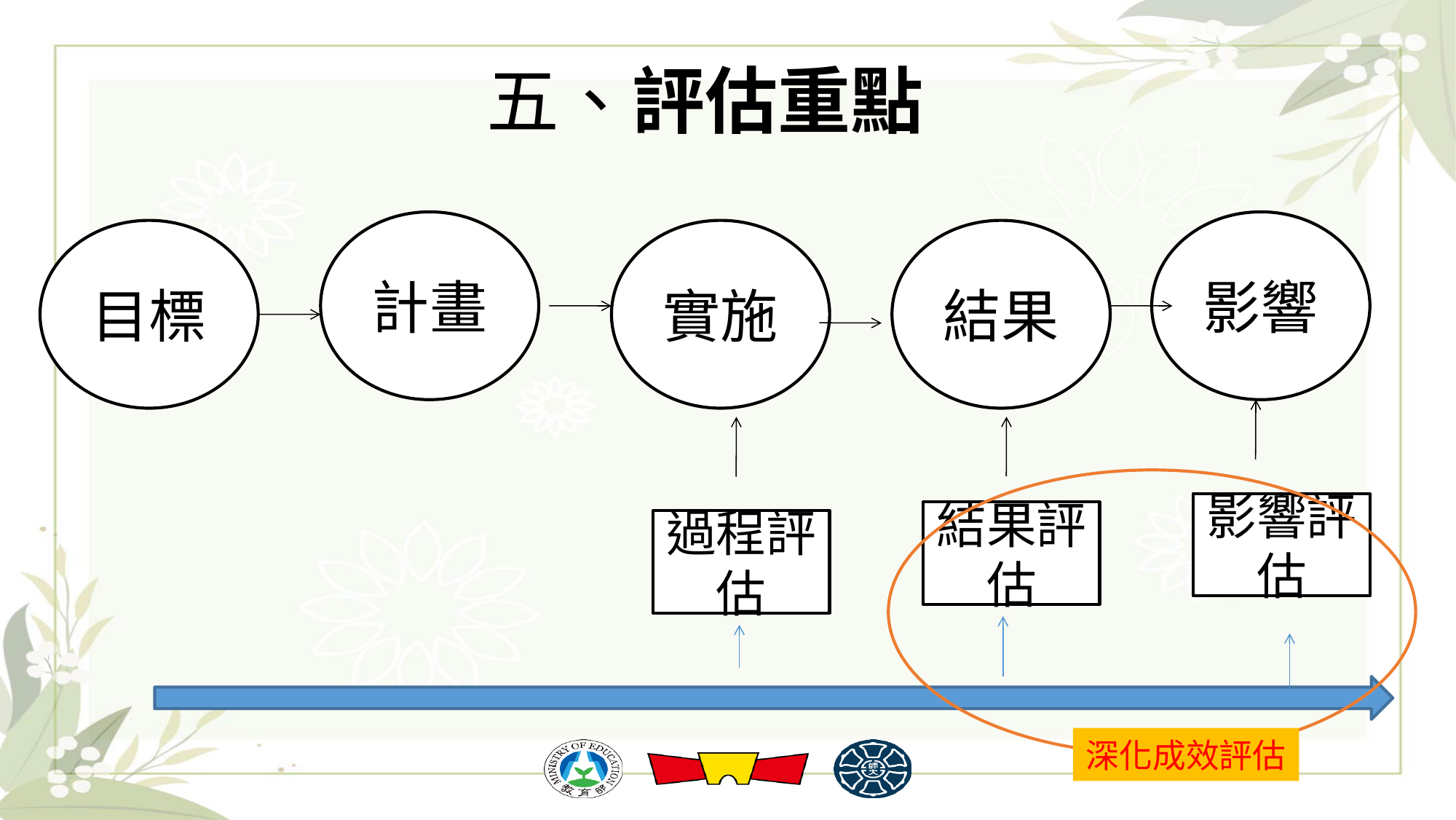

五、評估重點
計畫
影響
目標
實施
結果
影響評估
結果評估
過程評估

深化成效評估